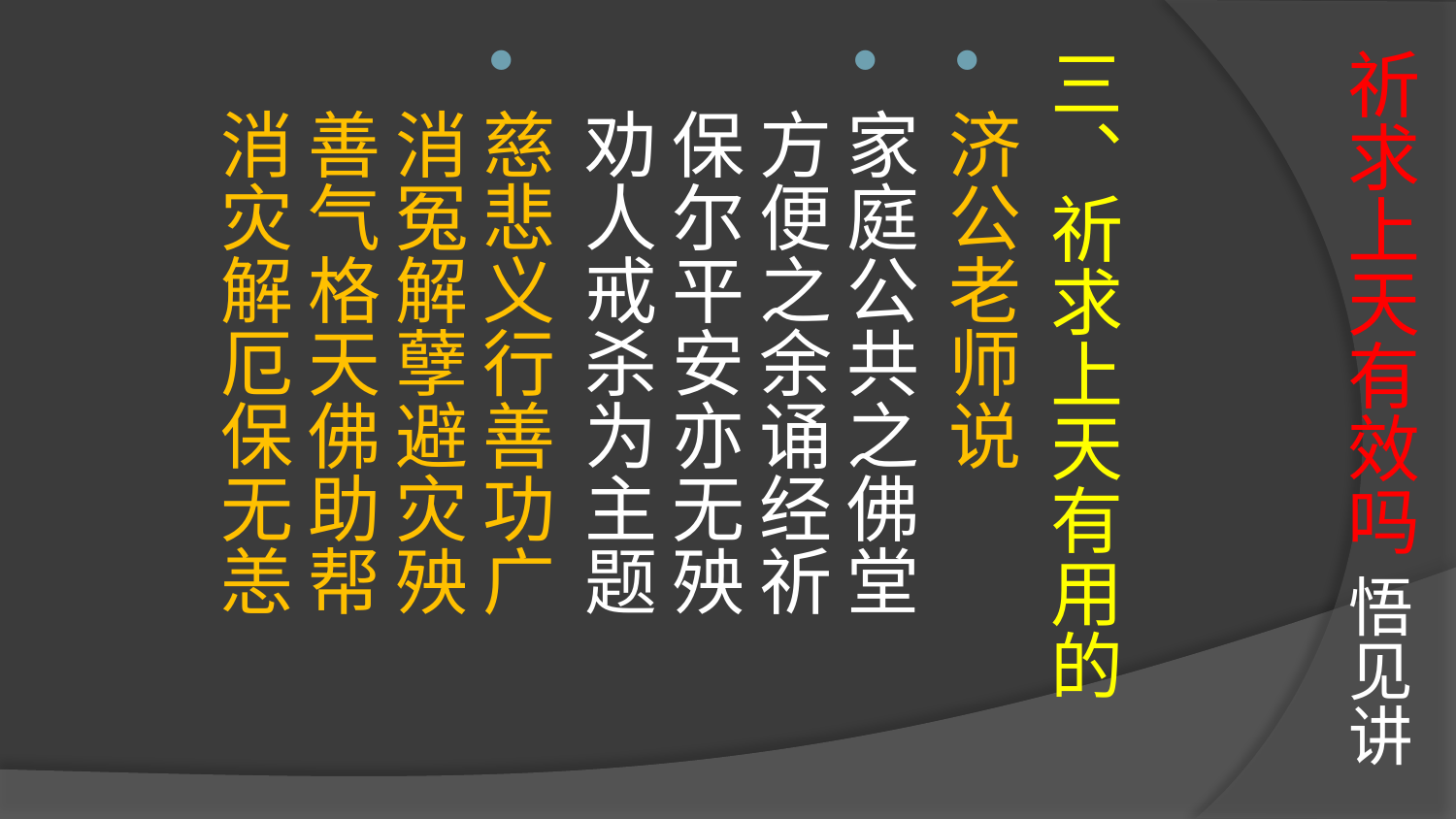

# 祈求上天有效吗 悟见讲
三、祈求上天有用的
济公老师说
家庭公共之佛堂
方便之余诵经祈
保尔平安亦无殃
劝人戒杀为主题
慈悲义行善功广
消冤解孽避灾殃
善气格天佛助帮
消灾解厄保无恙